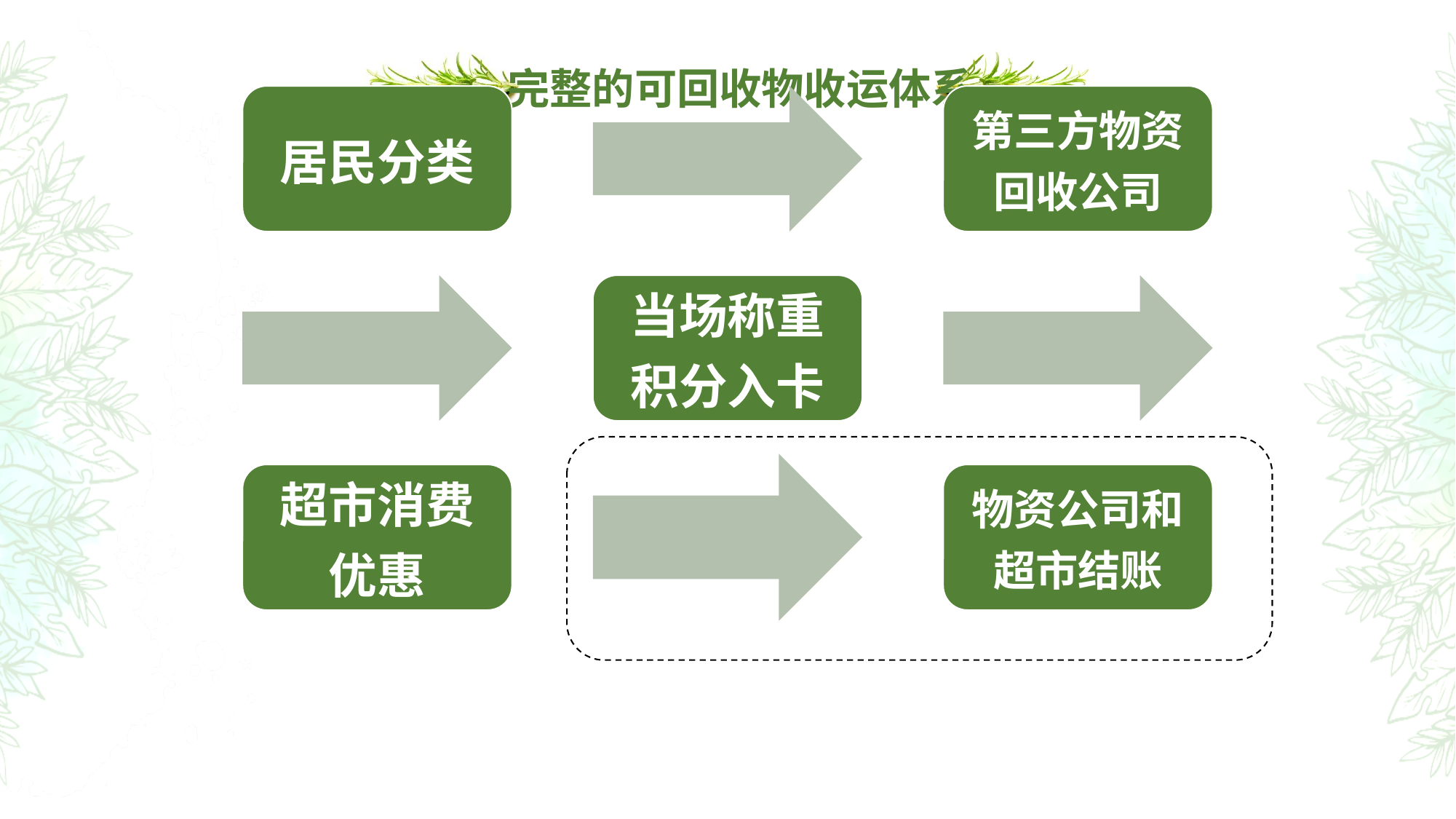

# 完整的可回收物收运体系
居民分类
当场称重积分入卡
超市消费优惠
物资公司和超市结账